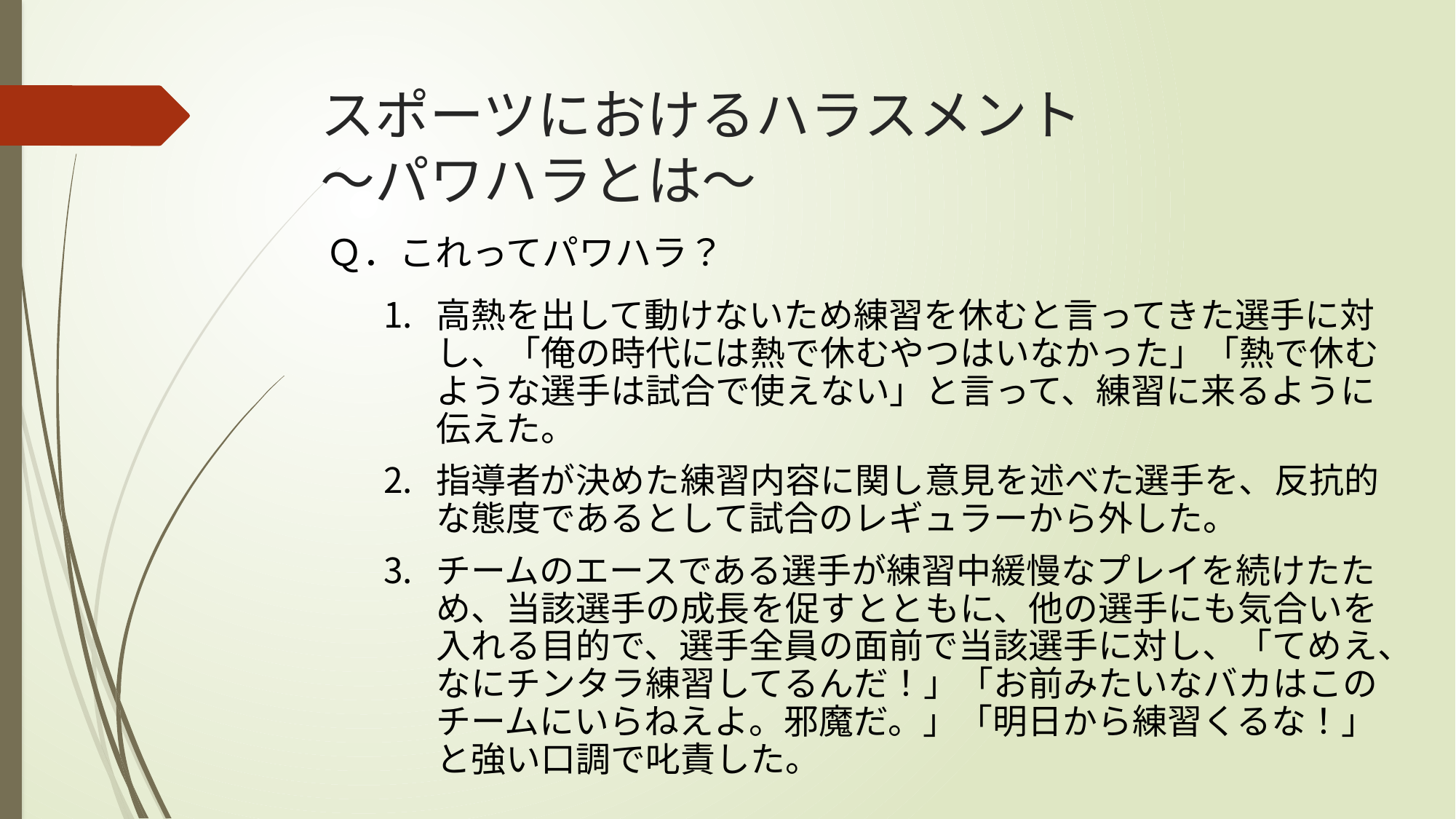

# スポーツにおけるハラスメント ～パワハラとは～
Ｑ．これってパワハラ？
高熱を出して動けないため練習を休むと言ってきた選手に対し、「俺の時代には熱で休むやつはいなかった」「熱で休むような選手は試合で使えない」と言って、練習に来るように伝えた。
指導者が決めた練習内容に関し意見を述べた選手を、反抗的な態度であるとして試合のレギュラーから外した。
チームのエースである選手が練習中緩慢なプレイを続けたため、当該選手の成長を促すとともに、他の選手にも気合いを入れる目的で、選手全員の面前で当該選手に対し、「てめえ、なにチンタラ練習してるんだ！」「お前みたいなバカはこのチームにいらねえよ。邪魔だ。」「明日から練習くるな！」と強い口調で叱責した。